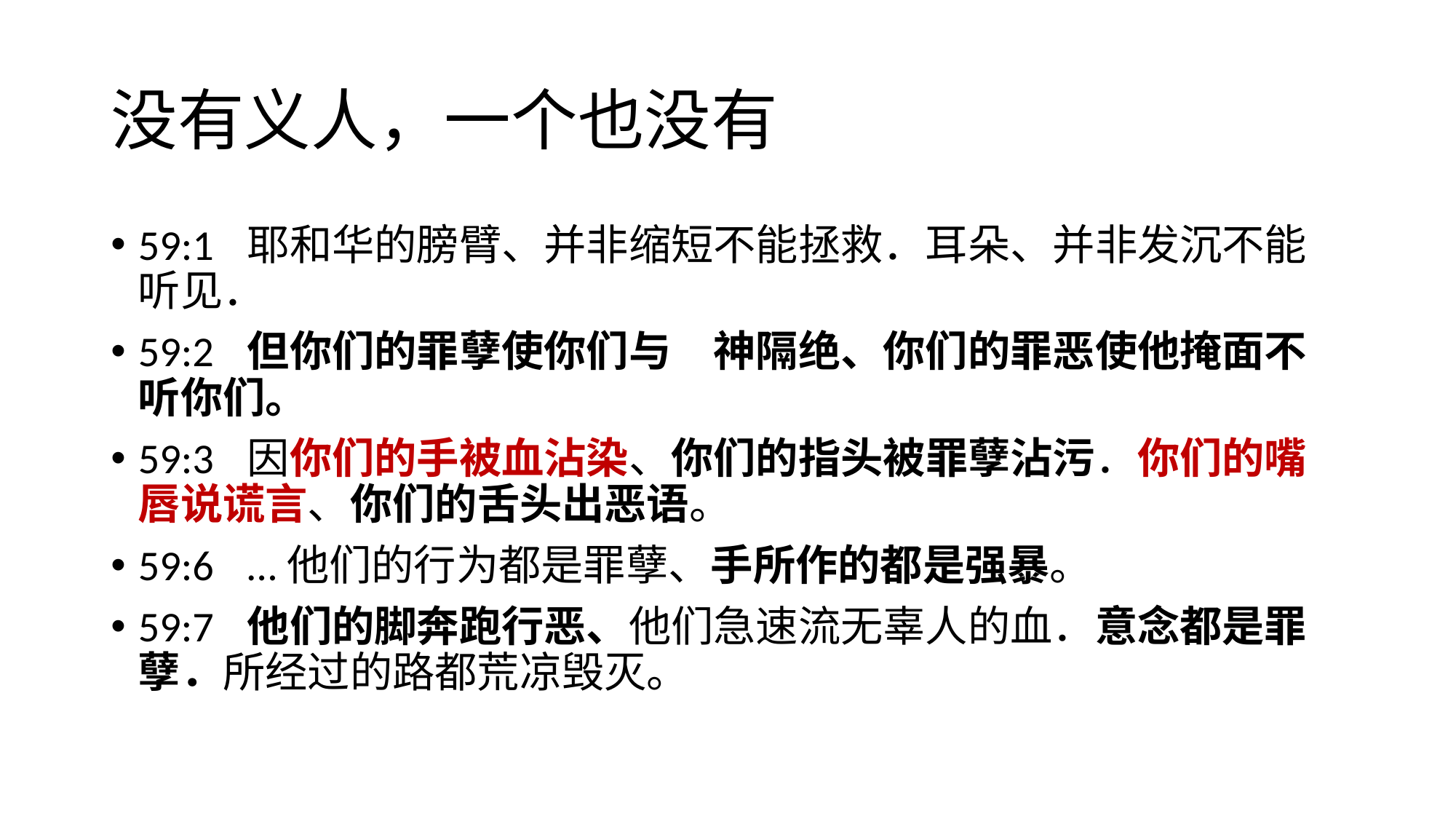

# 没有义人，一个也没有
59:1	耶和华的膀臂、并非缩短不能拯救．耳朵、并非发沉不能听见．
59:2	但你们的罪孽使你们与　神隔绝、你们的罪恶使他掩面不听你们。
59:3	因你们的手被血沾染、你们的指头被罪孽沾污．你们的嘴唇说谎言、你们的舌头出恶语。
59:6	…他们的行为都是罪孽、手所作的都是强暴。
59:7	他们的脚奔跑行恶、他们急速流无辜人的血．意念都是罪孽．所经过的路都荒凉毁灭。